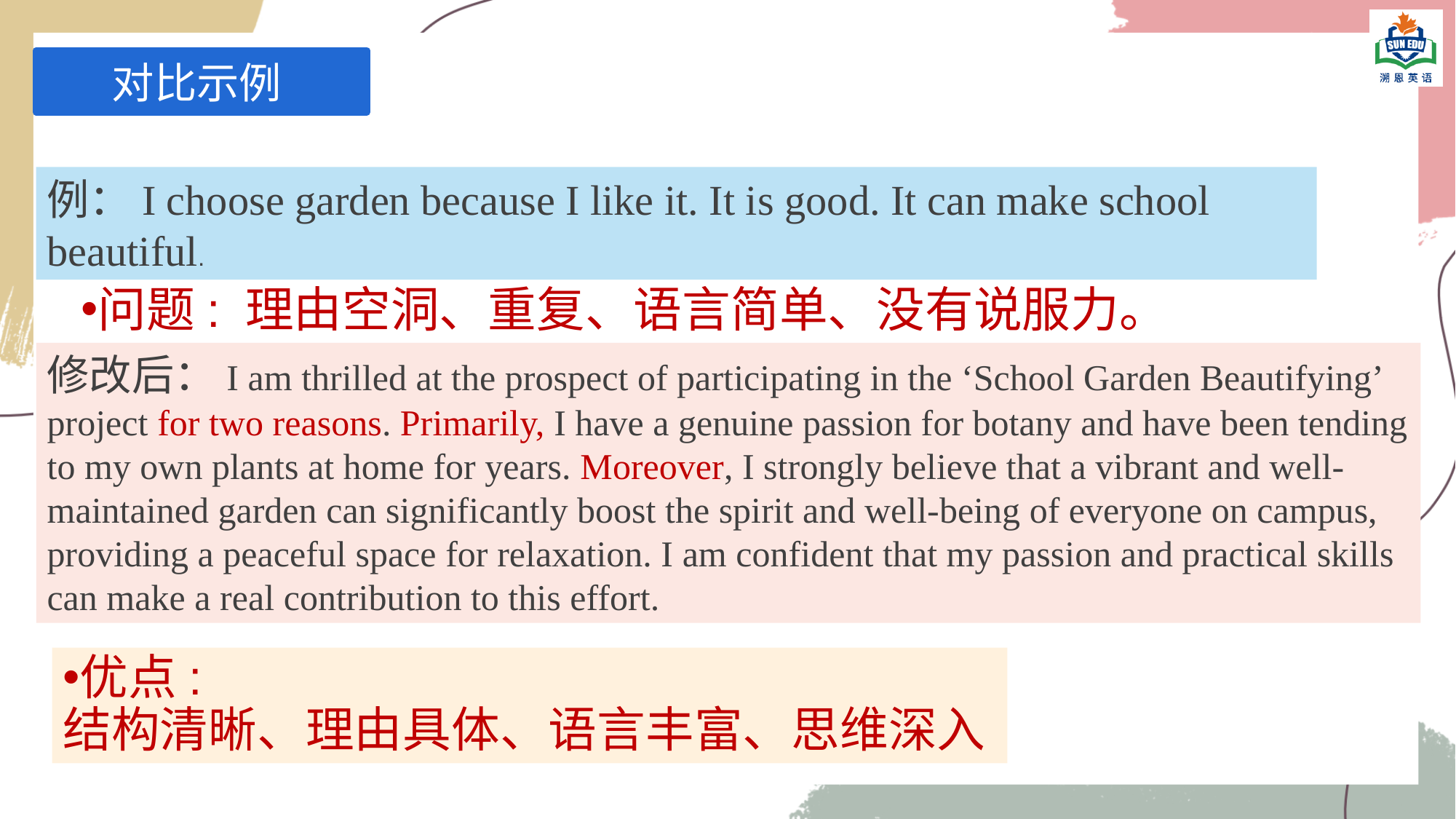

对比示例
例：I choose garden because I like it. It is good. It can make school beautiful.
问题: 理由空洞、重复、语言简单、没有说服力。
修改后：I am thrilled at the prospect of participating in the ‘School Garden Beautifying’ project for two reasons. Primarily, I have a genuine passion for botany and have been tending to my own plants at home for years. Moreover, I strongly believe that a vibrant and well-maintained garden can significantly boost the spirit and well-being of everyone on campus, providing a peaceful space for relaxation. I am confident that my passion and practical skills can make a real contribution to this effort.
优点:
结构清晰、理由具体、语言丰富、思维深入